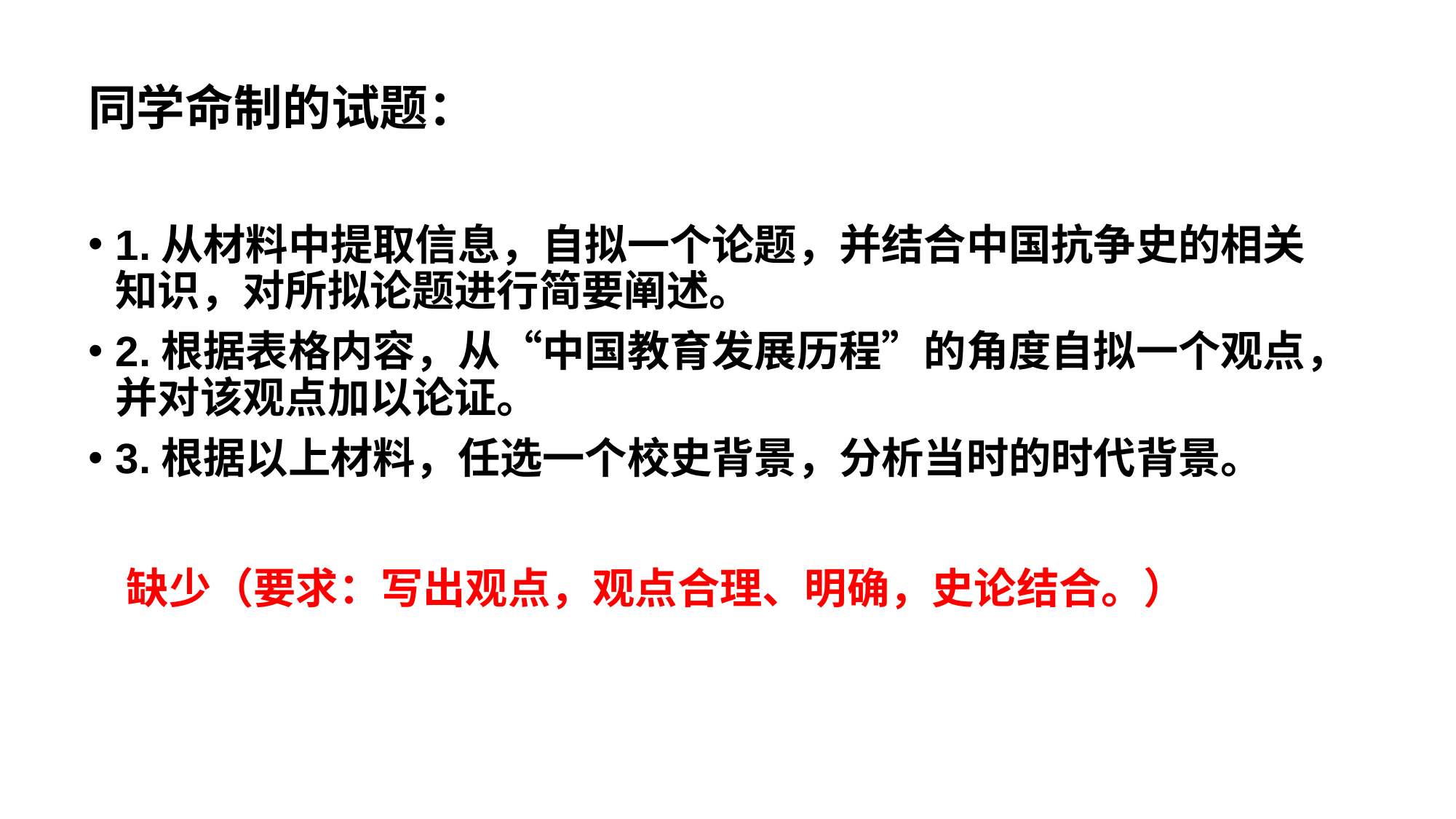

# 同学命制的试题：
1.从材料中提取信息，自拟一个论题，并结合中国抗争史的相关知识，对所拟论题进行简要阐述。
2.根据表格内容，从“中国教育发展历程”的角度自拟一个观点，并对该观点加以论证。
3.根据以上材料，任选一个校史背景，分析当时的时代背景。
缺少（要求：写出观点，观点合理、明确，史论结合。）